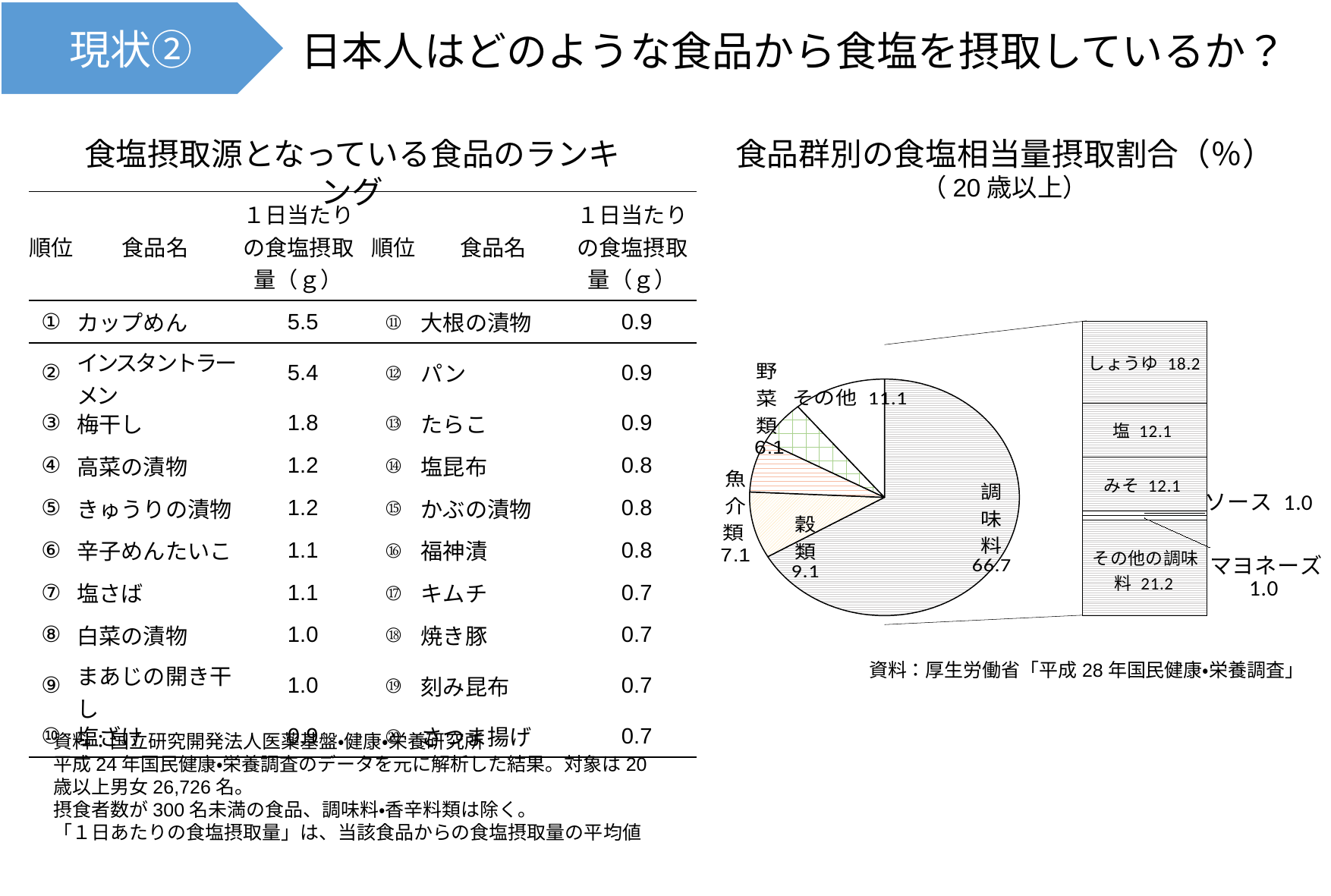

現状②
日本人はどのような食品から食塩を摂取しているか？
食塩摂取源となっている食品のランキング
食品群別の食塩相当量摂取割合（％）
（20歳以上）
| 順位 | 食品名 | １日当たりの食塩摂取量（ｇ） | 順位 | 食品名 | １日当たりの食塩摂取量（ｇ） |
| --- | --- | --- | --- | --- | --- |
| ① | カップめん | 5.5 | ⑪ | 大根の漬物 | 0.9 |
| ② | インスタントラーメン | 5.4 | ⑫ | パン | 0.9 |
| ③ | 梅干し | 1.8 | ⑬ | たらこ | 0.9 |
| ④ | 高菜の漬物 | 1.2 | ⑭ | 塩昆布 | 0.8 |
| ⑤ | きゅうりの漬物 | 1.2 | ⑮ | かぶの漬物 | 0.8 |
| ⑥ | 辛子めんたいこ | 1.1 | ⑯ | 福神漬 | 0.8 |
| ⑦ | 塩さば | 1.1 | ⑰ | キムチ | 0.7 |
| ⑧ | 白菜の漬物 | 1.0 | ⑱ | 焼き豚 | 0.7 |
| ⑨ | まあじの開き干し | 1.0 | ⑲ | 刻み昆布 | 0.7 |
| ⑩ | 塩ざけ | 0.9 | ⑳ | さつま揚げ | 0.7 |

### Chart

| Category | その他の調味料 | マヨネーズ | ソース |  | 塩 | しょうゆ |
|---|---|---|---|---|---|---|
| 分類 1 | 21.2 | 1.0 | 1.0 | 12.1 | 12.1 | 18.2 |

### Chart

| Category | 売上高 |
|---|---|
| 調味料 | 66.7 |
| 穀類 | 9.1 |
| 魚介類 | 7.1 |
| 野菜類 | 6.1 |
| その他 | 11.1 |
資料：厚生労働省「平成28年国民健康・栄養調査」
資料：国立研究開発法人医薬基盤・健康・栄養研究所
平成24年国民健康・栄養調査のデータを元に解析した結果。対象は20歳以上男女26,726名。
摂食者数が300名未満の食品、調味料・香辛料類は除く。
「１日あたりの食塩摂取量」は、当該食品からの食塩摂取量の平均値